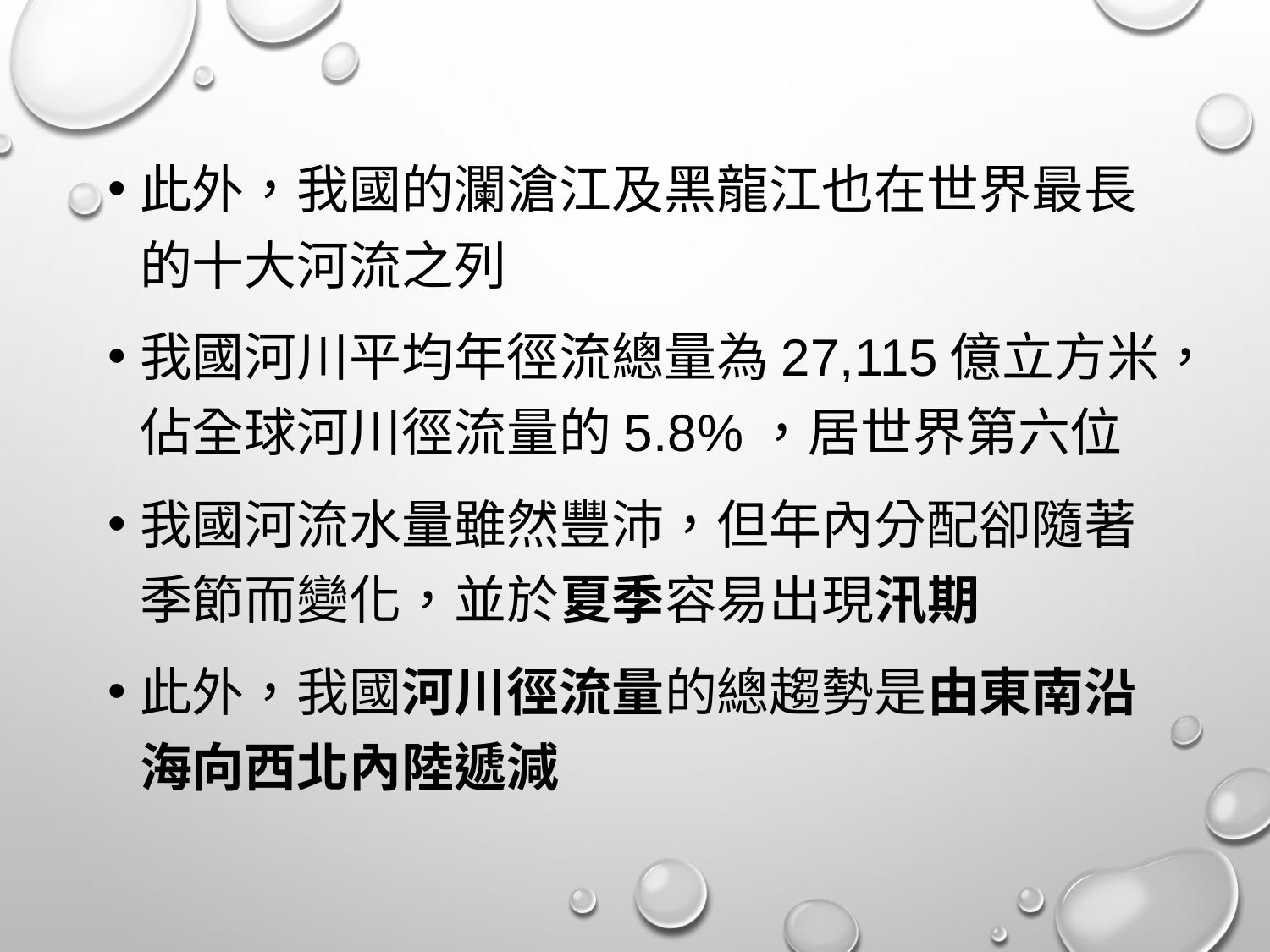

此外，我國的瀾滄江及黑龍江也在世界最長的十大河流之列
我國河川平均年徑流總量為27,115億立方米，佔全球河川徑流量的5.8%，居世界第六位
我國河流水量雖然豐沛，但年內分配卻隨著季節而變化，並於夏季容易出現汛期
此外，我國河川徑流量的總趨勢是由東南沿海向西北內陸遞減